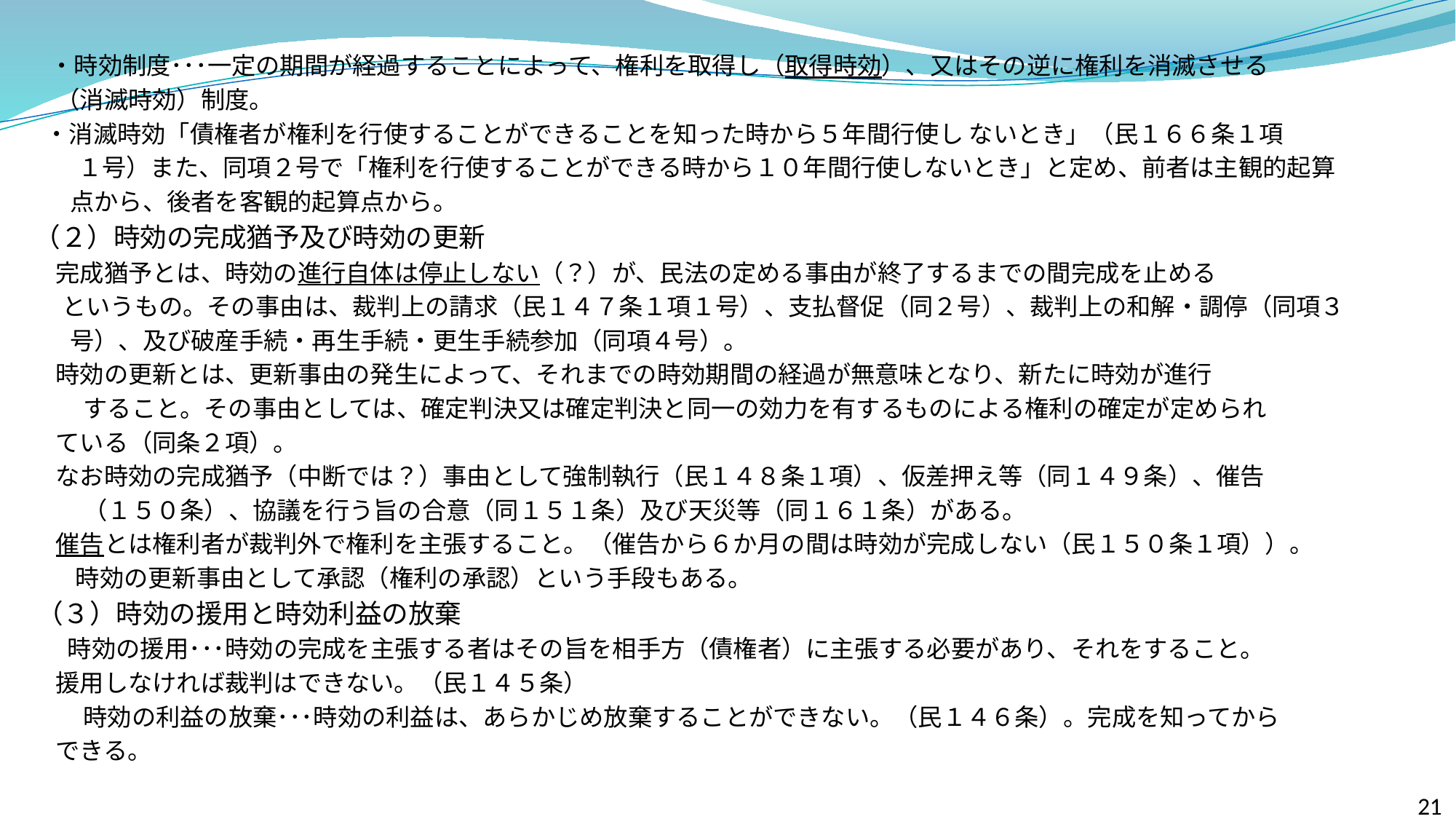

・時効制度･･･一定の期間が経過することによって、権利を取得し（取得時効）、又はその逆に権利を消滅させる
         （消滅時効）制度。
       ・消滅時効「債権者が権利を行使することができることを知った時から５年間行使し ないとき」（民１６６条１項
　　　１号）また、同項２号で「権利を行使することができる時から１０年間行使しないとき」と定め、前者は主観的起算
　　   点から、後者を客観的起算点から。
     （２）時効の完成猶予及び時効の更新
         完成猶予とは、時効の進行自体は停止しない（？）が、民法の定める事由が終了するまでの間完成を止める
　      というもの。その事由は、裁判上の請求（民１４７条１項１号）、支払督促（同２号）、裁判上の和解・調停（同項３
　　   号）、及び破産手続・再生手続・更生手続参加（同項４号）。
         時効の更新とは、更新事由の発生によって、それまでの時効期間の経過が無意味となり、新たに時効が進行
　　　 すること。その事由としては、確定判決又は確定判決と同一の効力を有するものによる権利の確定が定められ
         ている（同条２項）。
         なお時効の完成猶予（中断では？）事由として強制執行（民１４８条１項）、仮差押え等（同１４９条）、催告
　　　 （１５０条）、協議を行う旨の合意（同１５１条）及び天災等（同１６１条）がある。
         催告とは権利者が裁判外で権利を主張すること。（催告から６か月の間は時効が完成しない（民１５０条１項））。
　　    時効の更新事由として承認（権利の承認）という手段もある。
     （３）時効の援用と時効利益の放棄
　       時効の援用･･･時効の完成を主張する者はその旨を相手方（債権者）に主張する必要があり、それをすること。
         援用しなければ裁判はできない。（民１４５条）
　　　 時効の利益の放棄･･･時効の利益は、あらかじめ放棄することができない。（民１４６条）。完成を知ってから
         できる。

21